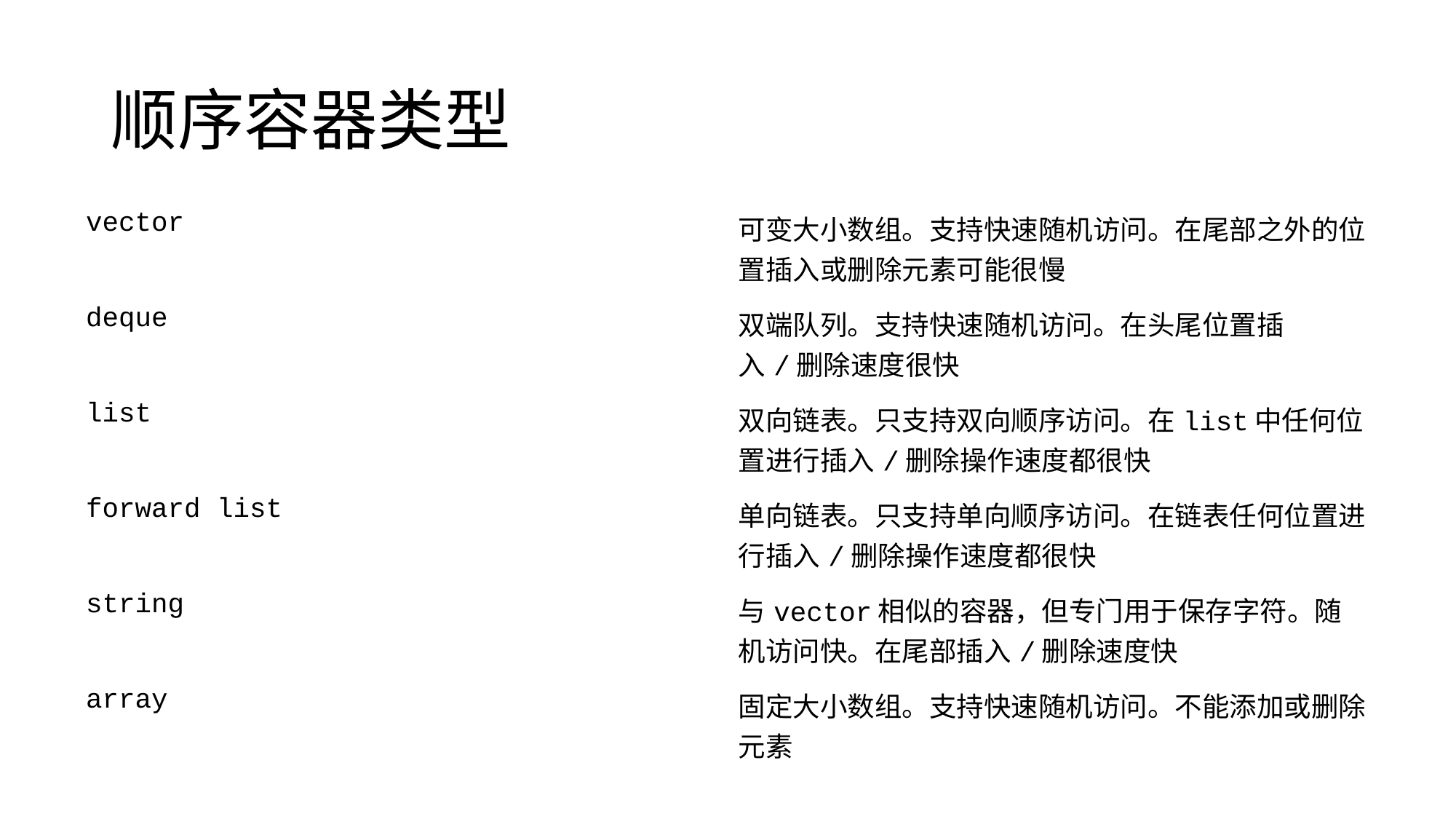

# 顺序容器类型
| vector | 可变大小数组。支持快速随机访问。在尾部之外的位置插入或删除元素可能很慢 |
| --- | --- |
| deque | 双端队列。支持快速随机访问。在头尾位置插入/删除速度很快 |
| list | 双向链表。只支持双向顺序访问。在list中任何位置进行插入/删除操作速度都很快 |
| forward list | 单向链表。只支持单向顺序访问。在链表任何位置进行插入/删除操作速度都很快 |
| string | 与vector相似的容器，但专门用于保存字符。随机访问快。在尾部插入/删除速度快 |
| array | 固定大小数组。支持快速随机访问。不能添加或删除元素 |